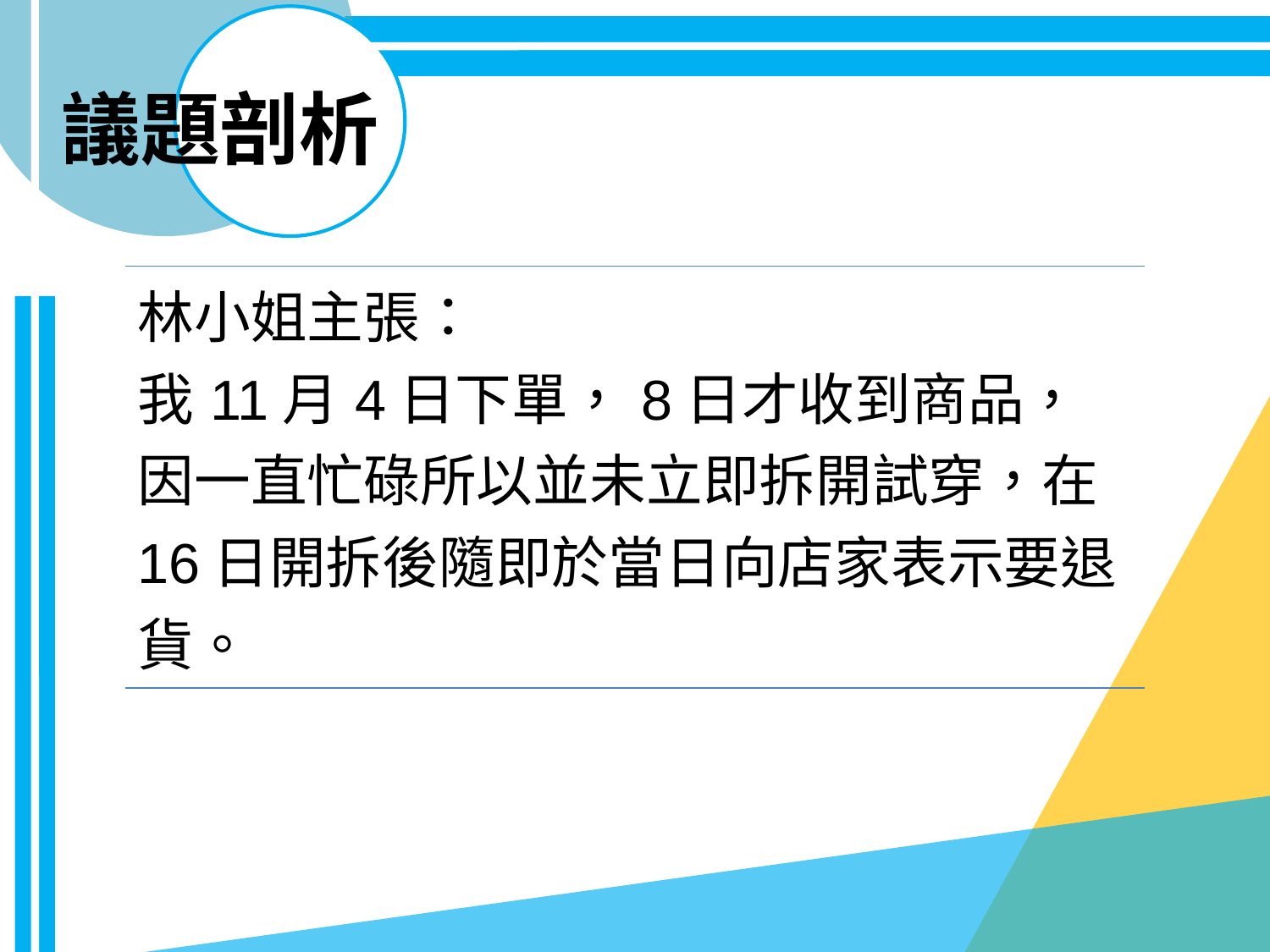

# 議題剖析
| 林小姐主張： 我11月4日下單，8日才收到商品，因一直忙碌所以並未立即拆開試穿，在16日開拆後隨即於當日向店家表示要退貨。 |
| --- |